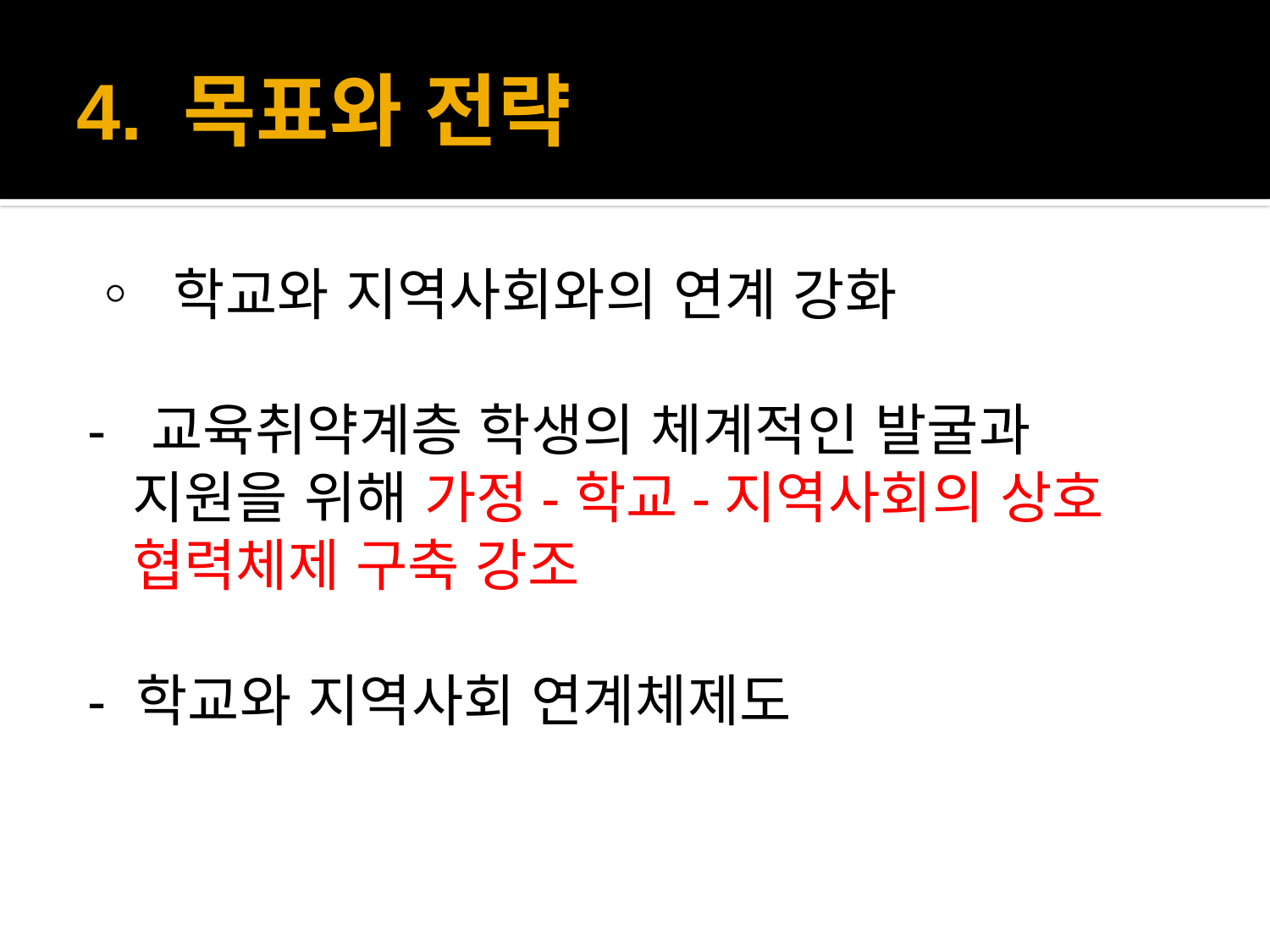

# 4. 목표와 전략
◦ 학교와 지역사회와의 연계 강화

-  교육취약계층 학생의 체계적인 발굴과 지원을 위해 가정-학교-지역사회의 상호 협력체제 구축 강조

- 학교와 지역사회 연계체제도